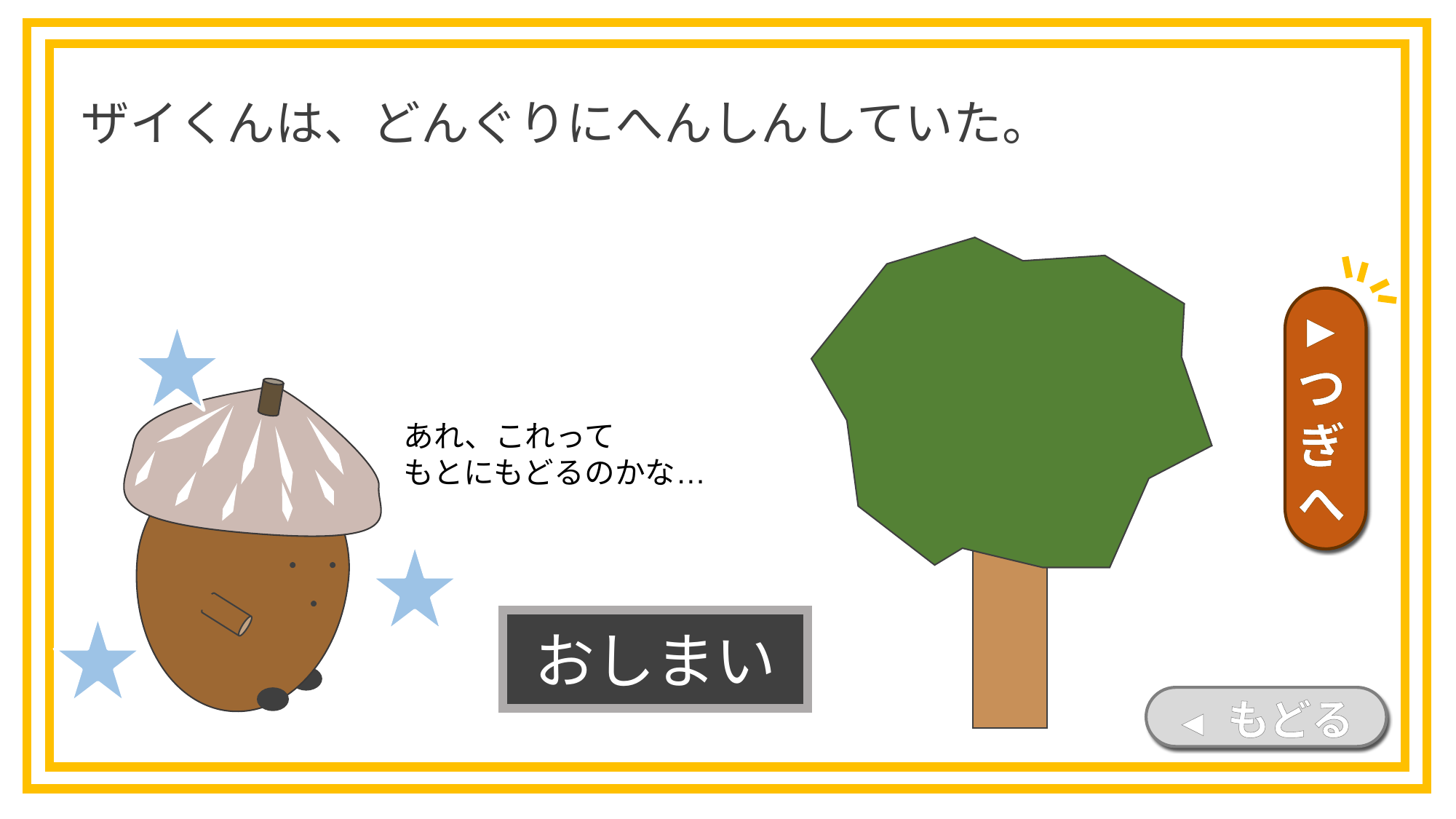

ザイくんは、どんぐりにへんしんしていた。

►つぎへ

あれ、これって
もとにもどるのかな…

おしまい

◄ もどる